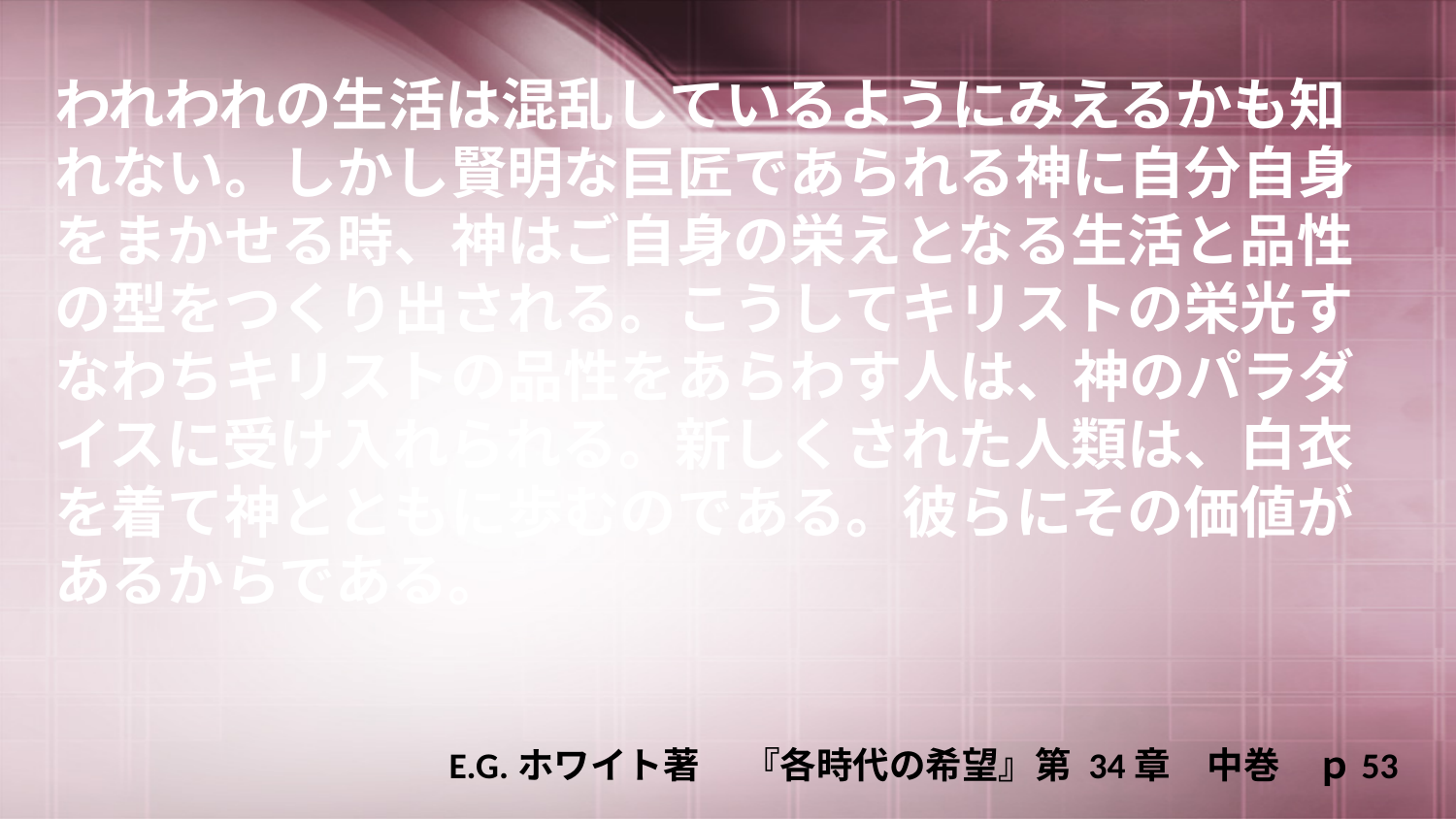

われわれの生活は混乱しているようにみえるかも知れない。しかし賢明な巨匠であられる神に自分自身をまかせる時、神はご自身の栄えとなる生活と品性の型をつくり出される。こうしてキリストの栄光すなわちキリストの品性をあらわす人は、神のパラダイスに受け入れられる。新しくされた人類は、白衣を着て神とともに歩むのである。彼らにその価値があるからである。
E.G.ホワイト著　 『各時代の希望』第 34章　中巻　ｐ53